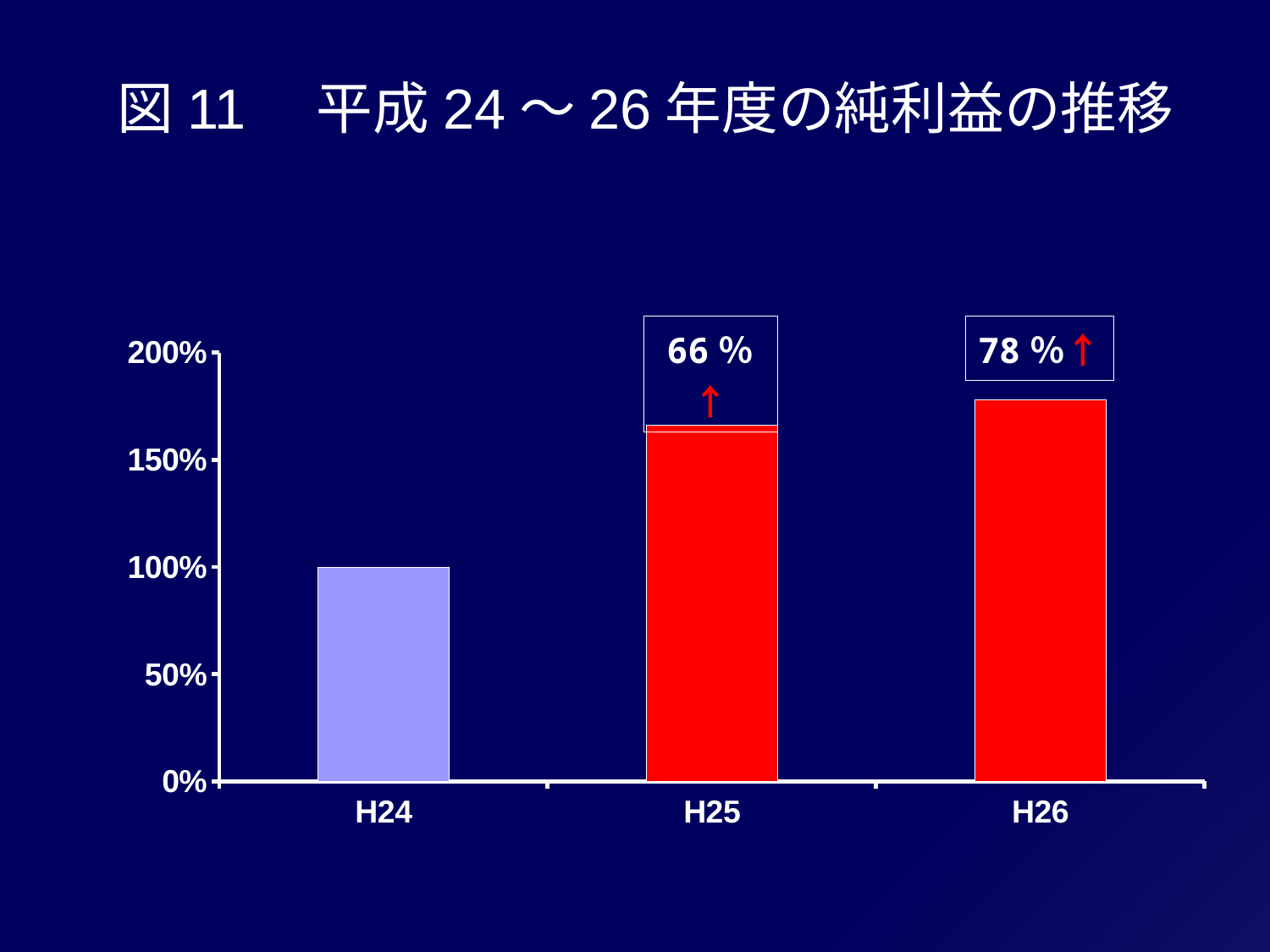

図11　平成24～26年度の純利益の推移

### Chart

| Category | 対H24年度比 |
|---|---|
| H24 | 1.0 |
| H25 | 1.66 |
| H26 | 1.78 |